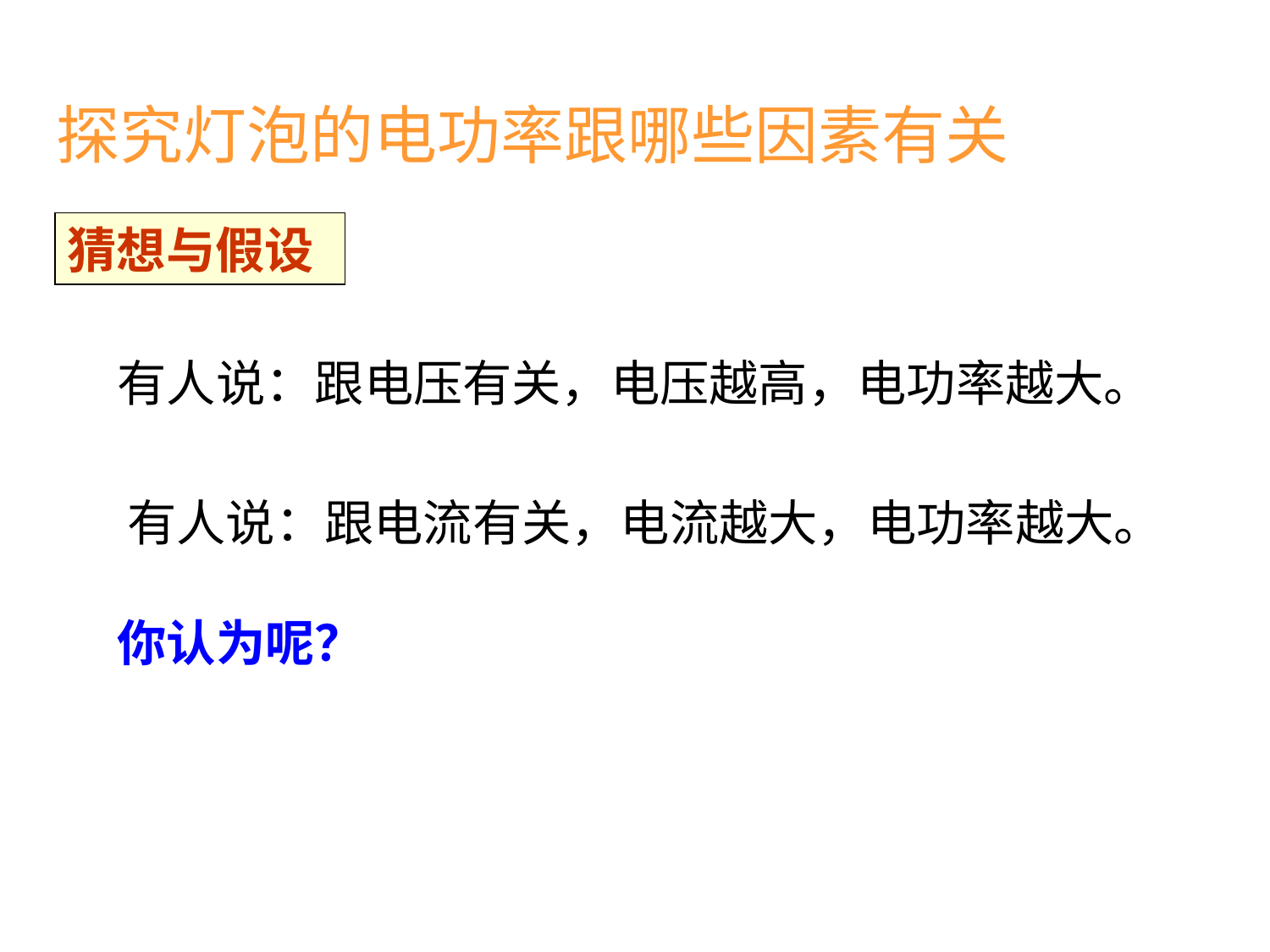

探究灯泡的电功率跟哪些因素有关
猜想与假设
有人说：跟电压有关，电压越高，电功率越大。
有人说：跟电流有关，电流越大，电功率越大。
你认为呢？